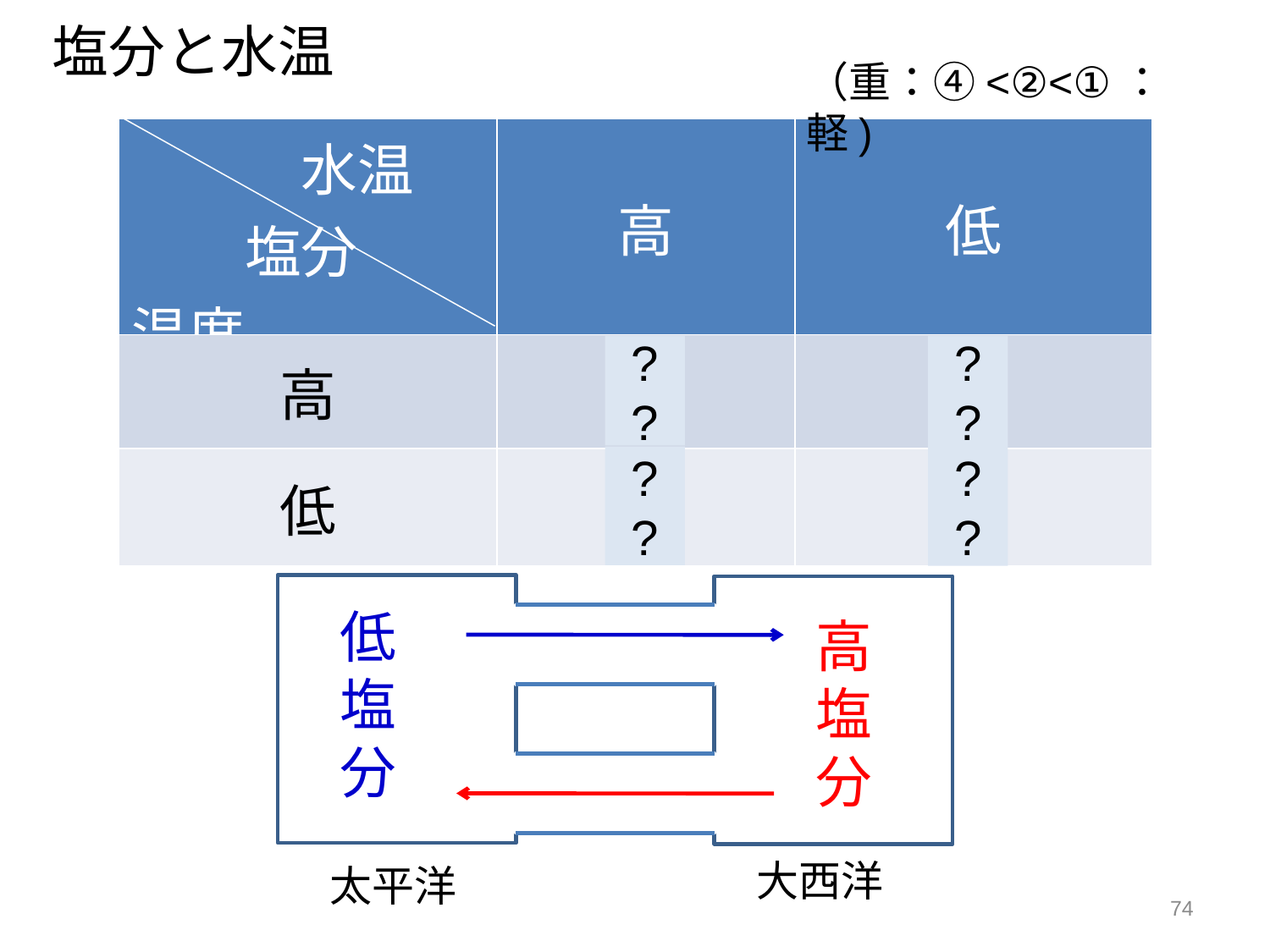

塩分と水温
（重：④<②<①：軽)
| 水温　　　塩分 温度 | 高 | 低 |
| --- | --- | --- |
| 高 | ② | ④ |
| 低 | ① | ② |
??
??
??
??

低塩分

高塩分

大西洋
太平洋
74